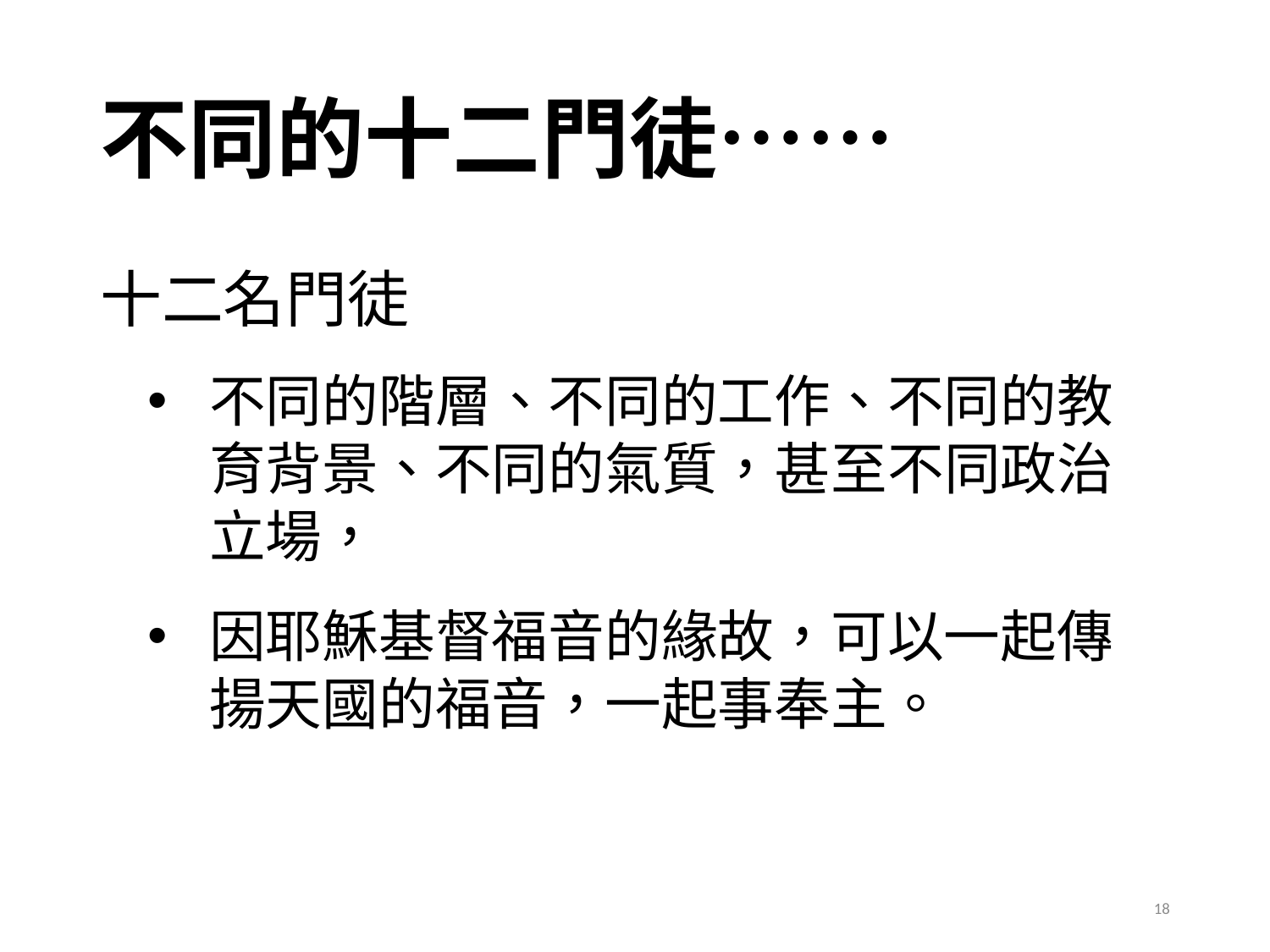

# 不同的十二門徒……
十二名門徒
不同的階層、不同的工作、不同的教育背景、不同的氣質，甚至不同政治立場，
因耶穌基督福音的緣故，可以一起傳揚天國的福音，一起事奉主。
18